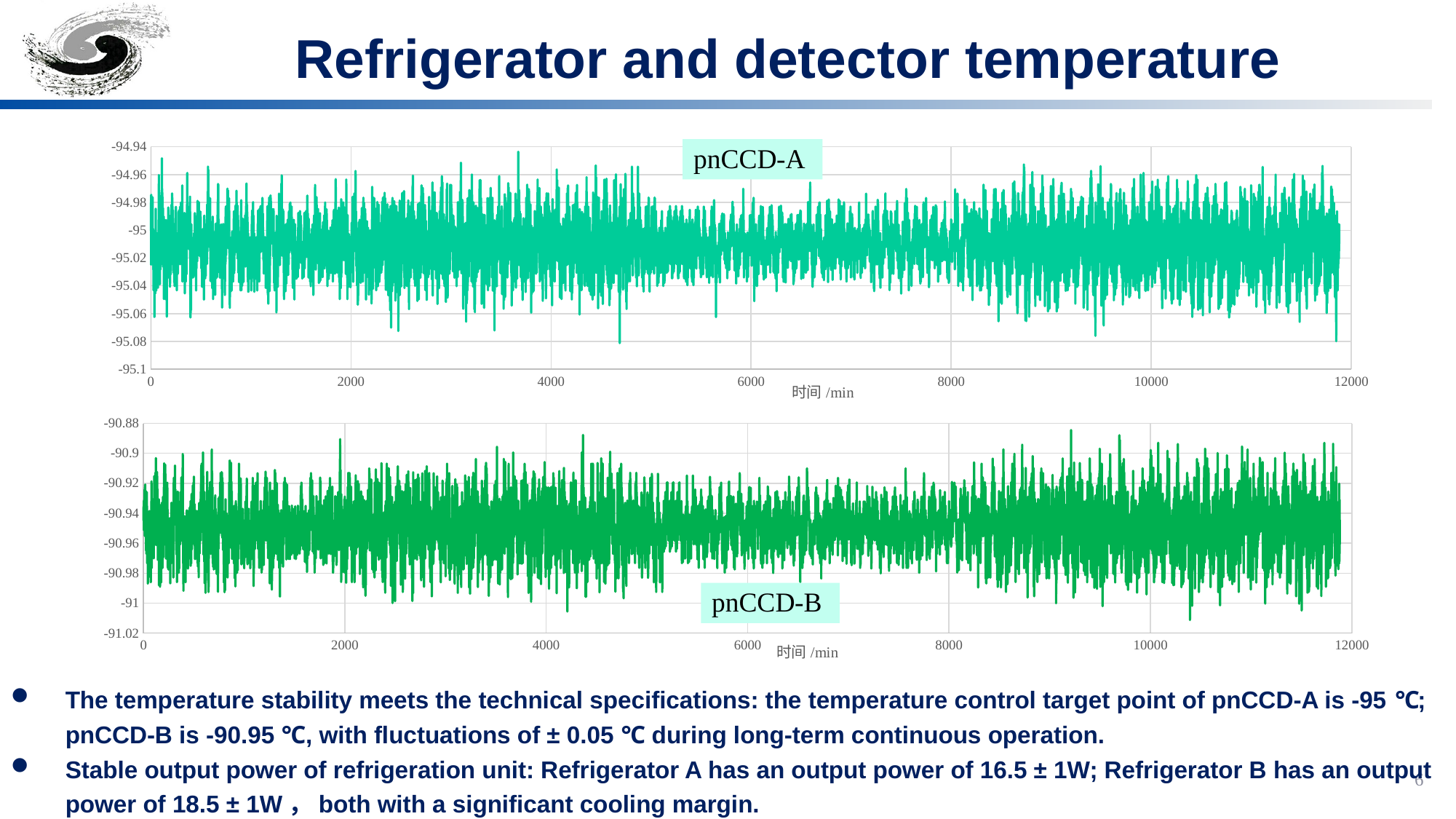

# Refrigerator and detector temperature

### Chart

| Category | 探测器1温度 |
|---|---|

### Chart

| Category | 探测器2温度 |
|---|---|
The temperature stability meets the technical specifications: the temperature control target point of pnCCD-A is -95 ℃; pnCCD-B is -90.95 ℃, with fluctuations of ± 0.05 ℃ during long-term continuous operation.
Stable output power of refrigeration unit: Refrigerator A has an output power of 16.5 ± 1W; Refrigerator B has an output power of 18.5 ± 1W，both with a significant cooling margin.
6